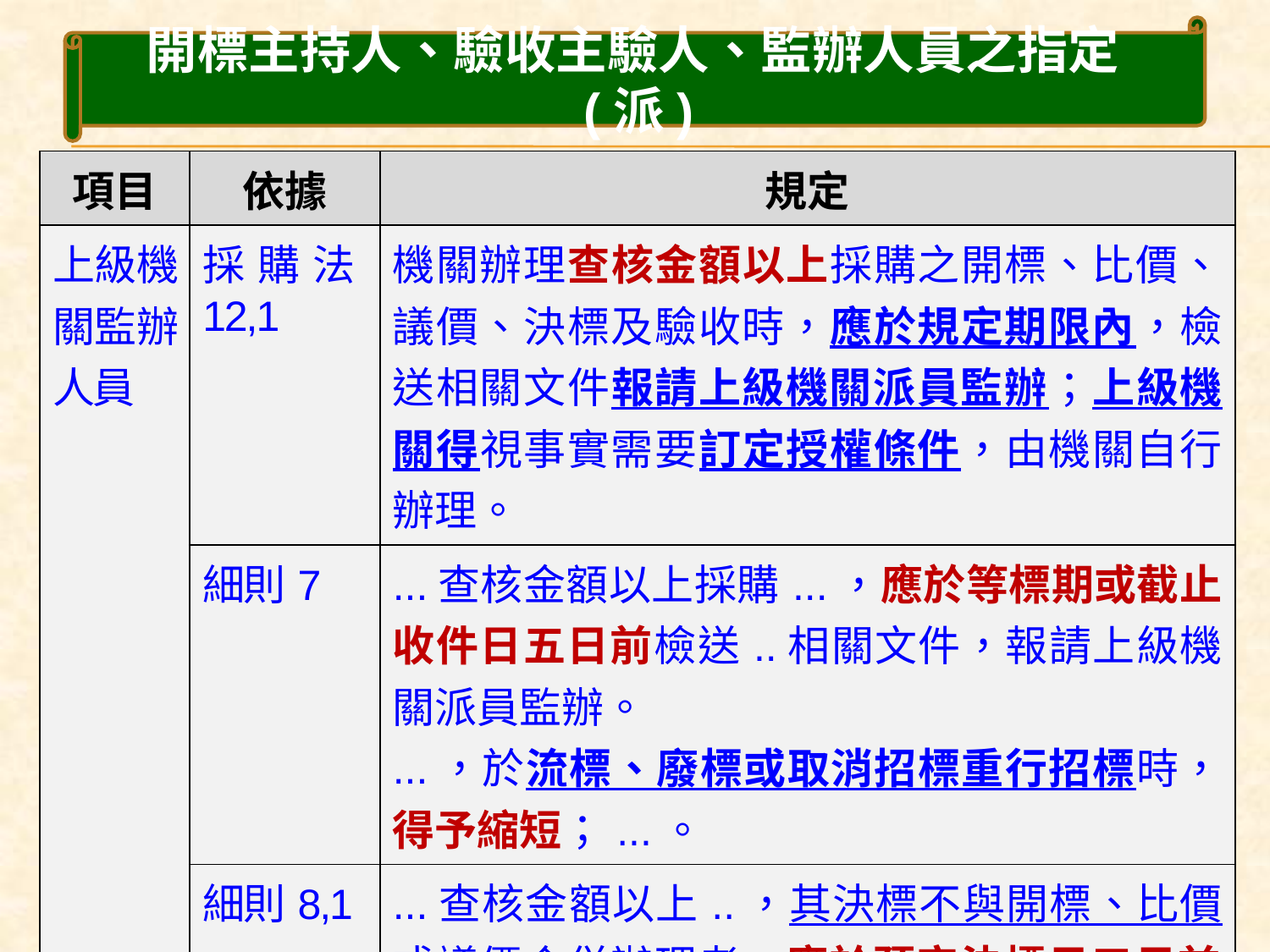

開標主持人、驗收主驗人、監辦人員之指定(派)
| 項目 | 依據 | 規定 |
| --- | --- | --- |
| 上級機關監辦人員 | 採購法12,1 | 機關辦理查核金額以上採購之開標、比價、議價、決標及驗收時，應於規定期限內，檢送相關文件報請上級機關派員監辦；上級機關得視事實需要訂定授權條件，由機關自行辦理。 |
|  | 細則7 | ...查核金額以上採購...，應於等標期或截止收件日五日前檢送..相關文件，報請上級機關派員監辦。 ...，於流標、廢標或取消招標重行招標時，得予縮短；...。 |
|  | 細則8,1 | ...查核金額以上..，其決標不與開標、比價或議價合併辦理者，應於預定決標日三日前，檢送審標結果，報請上級機關派員監辦。 |